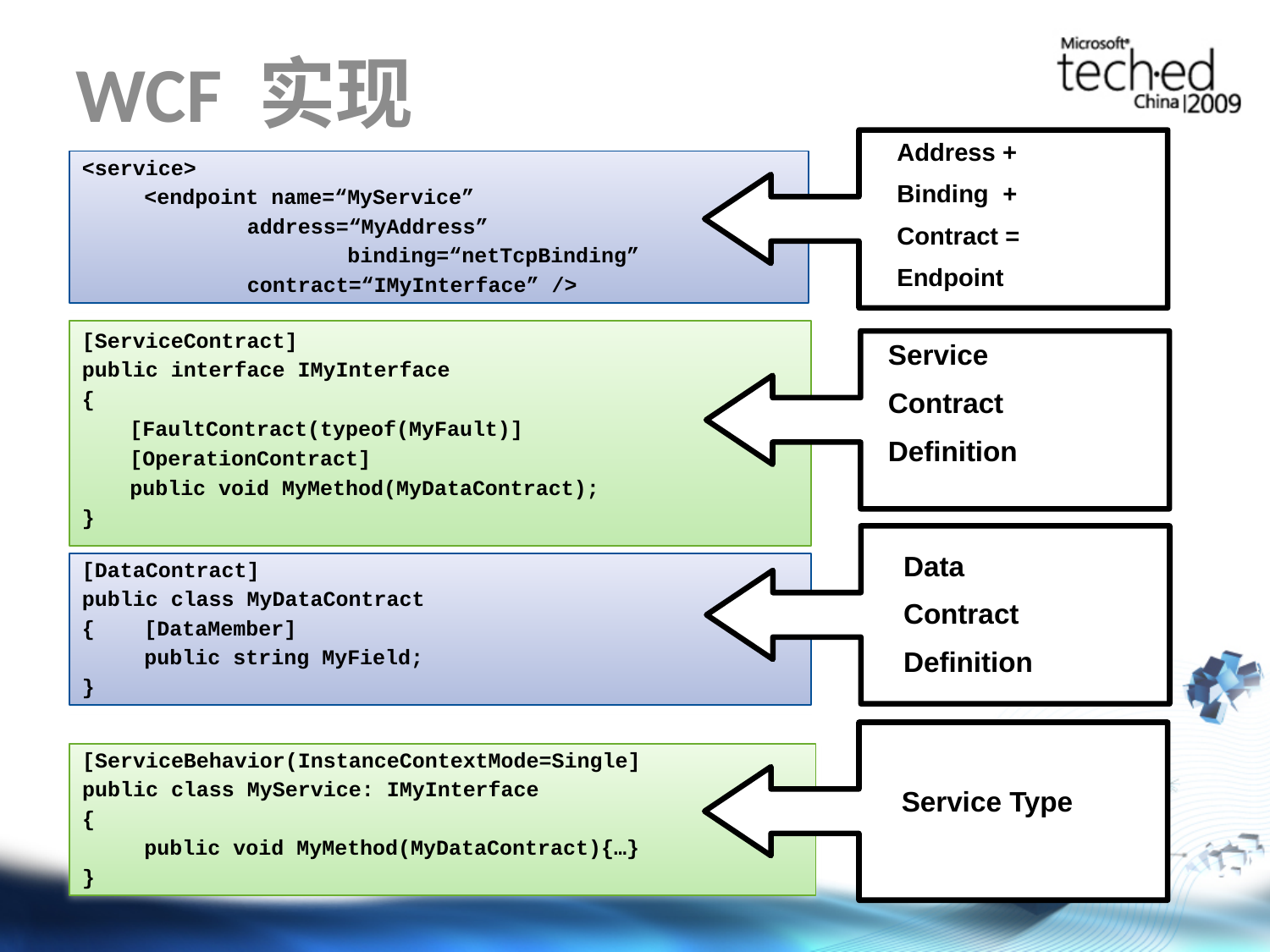

# WCF 实现

Address +
Binding  +
Contract =
Endpoint
<service>
	<endpoint name=“MyService”
             address=“MyAddress”
		      binding=“netTcpBinding”
             contract=“IMyInterface” />
[ServiceContract]
public interface IMyInterface
{
	[FaultContract(typeof(MyFault)]
	[OperationContract]
	public void MyMethod(MyDataContract);
}

Service
Contract
Definition

Data
Contract
Definition
[DataContract]
public class MyDataContract
{	[DataMember]
	public string MyField;
}

[ServiceBehavior(InstanceContextMode=Single]
public class MyService: IMyInterface
{
	public void MyMethod(MyDataContract){…}
}
Service Type